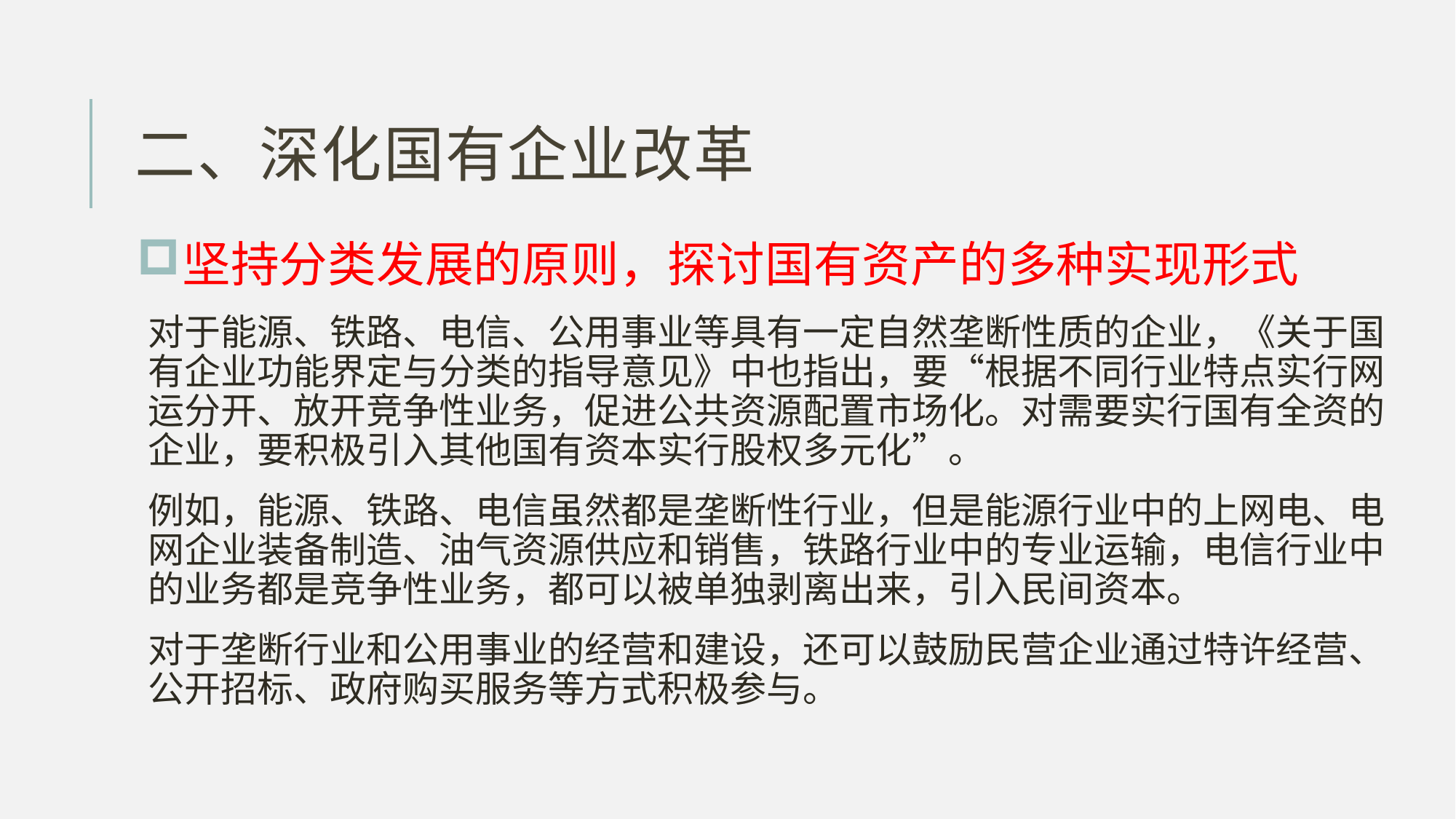

# 二、深化国有企业改革
坚持分类发展的原则，探讨国有资产的多种实现形式
对于能源、铁路、电信、公用事业等具有一定自然垄断性质的企业，《关于国有企业功能界定与分类的指导意见》中也指出，要“根据不同行业特点实行网运分开、放开竞争性业务，促进公共资源配置市场化。对需要实行国有全资的企业，要积极引入其他国有资本实行股权多元化”。
例如，能源、铁路、电信虽然都是垄断性行业，但是能源行业中的上网电、电网企业装备制造、油气资源供应和销售，铁路行业中的专业运输，电信行业中的业务都是竞争性业务，都可以被单独剥离出来，引入民间资本。
对于垄断行业和公用事业的经营和建设，还可以鼓励民营企业通过特许经营、公开招标、政府购买服务等方式积极参与。